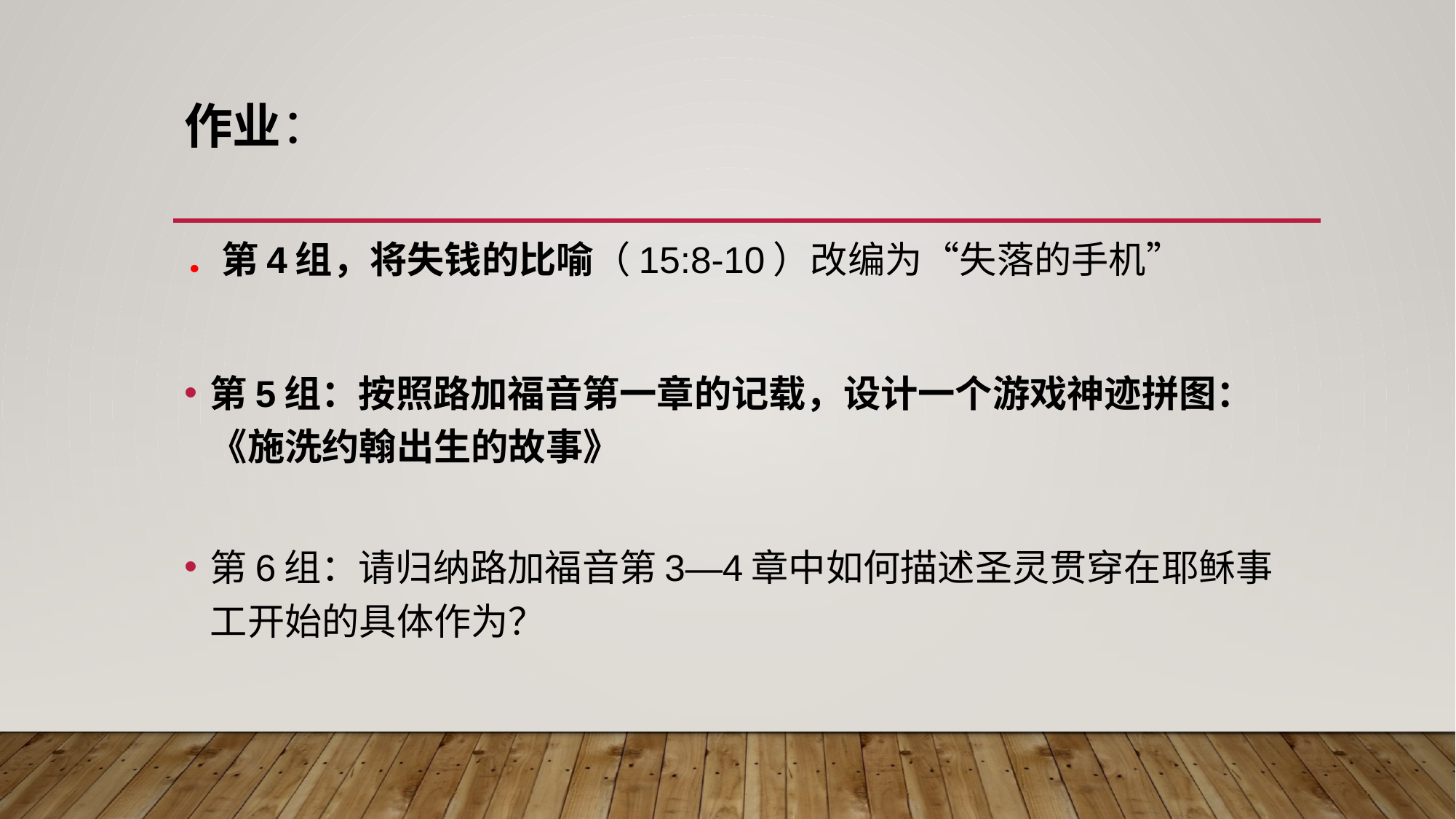

# 作业：
．第4组，将失钱的比喻（15:8-10）改编为“失落的手机”

第5组：按照路加福音第一章的记载，设计一个游戏神迹拼图：《施洗约翰出生的故事》
第6组：请归纳路加福音第3—4章中如何描述圣灵贯穿在耶稣事工开始的具体作为？